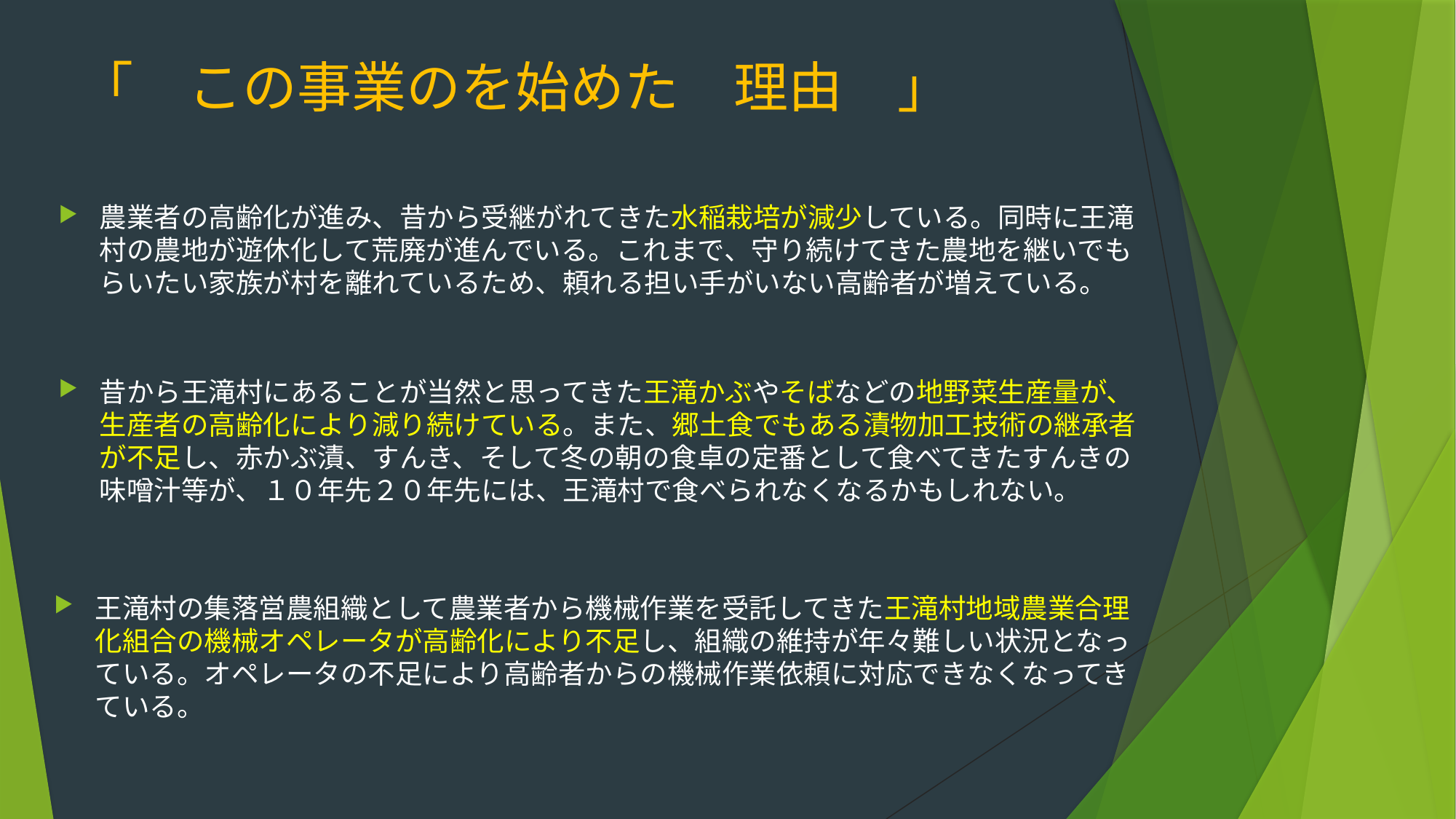

# 「　この事業のを始めた　理由　」
農業者の高齢化が進み、昔から受継がれてきた水稲栽培が減少している。同時に王滝村の農地が遊休化して荒廃が進んでいる。これまで、守り続けてきた農地を継いでもらいたい家族が村を離れているため、頼れる担い手がいない高齢者が増えている。

昔から王滝村にあることが当然と思ってきた王滝かぶやそばなどの地野菜生産量が、生産者の高齢化により減り続けている。また、郷土食でもある漬物加工技術の継承者が不足し、赤かぶ漬、すんき、そして冬の朝の食卓の定番として食べてきたすんきの味噌汁等が、１０年先２０年先には、王滝村で食べられなくなるかもしれない。

王滝村の集落営農組織として農業者から機械作業を受託してきた王滝村地域農業合理化組合の機械オペレータが高齢化により不足し、組織の維持が年々難しい状況となっている。オペレータの不足により高齢者からの機械作業依頼に対応できなくなってきている。